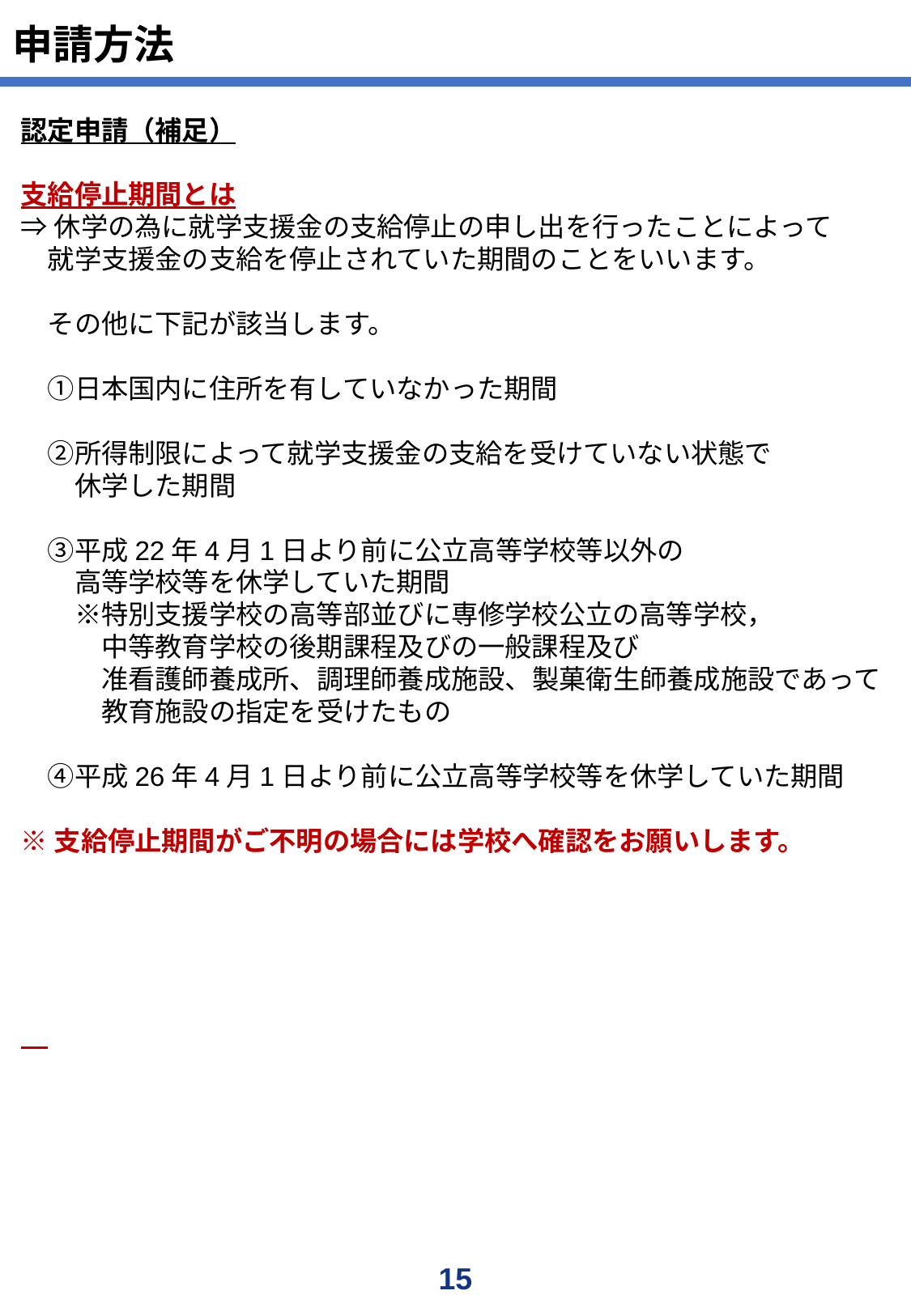

申請方法
認定申請（補足）

支給停止期間とは
⇒休学の為に就学支援金の支給停止の申し出を行ったことによって
　就学支援金の支給を停止されていた期間のことをいいます。

　その他に下記が該当します。

　①日本国内に住所を有していなかった期間

　②所得制限によって就学支援金の支給を受けていない状態で
　　休学した期間

　③平成22年4月1日より前に公立高等学校等以外の
　　高等学校等を休学していた期間
　　※特別支援学校の高等部並びに専修学校公立の高等学校，
　　　中等教育学校の後期課程及びの一般課程及び
　　　准看護師養成所、調理師養成施設、製菓衛生師養成施設であって
　　　教育施設の指定を受けたもの

　④平成26年4月1日より前に公立高等学校等を休学していた期間

※支給停止期間がご不明の場合には学校へ確認をお願いします。